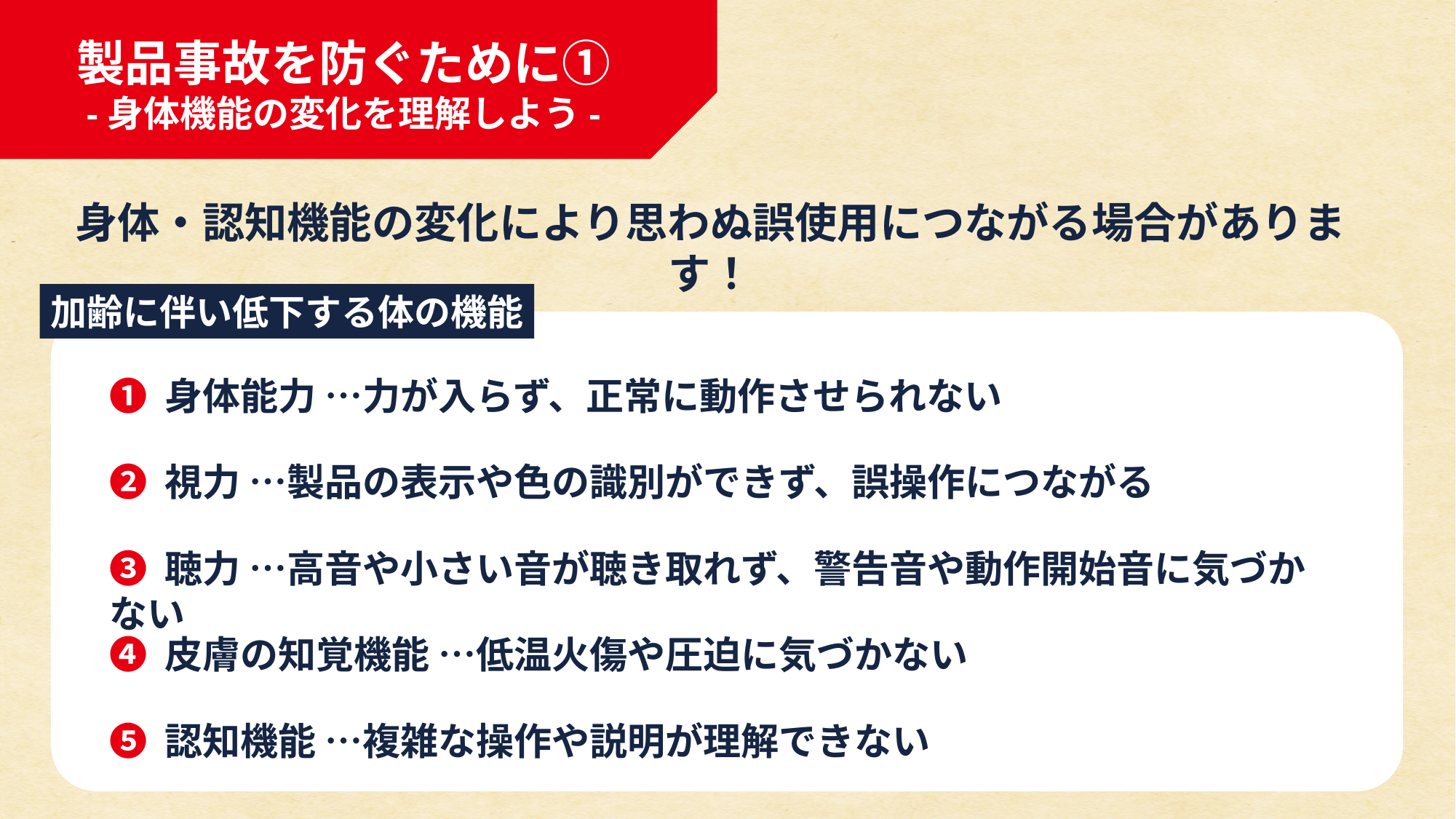

製品事故を防ぐために①
-身体機能の変化を理解しよう-
身体・認知機能の変化により思わぬ誤使用につながる場合があります！
加齢に伴い低下する体の機能

❶ 身体能力 …力が入らず、正常に動作させられない
❷ 視力 …製品の表示や色の識別ができず、誤操作につながる
❸ 聴力 …高音や小さい音が聴き取れず、警告音や動作開始音に気づかない
❹ 皮膚の知覚機能 …低温火傷や圧迫に気づかない
❺ 認知機能 …複雑な操作や説明が理解できない